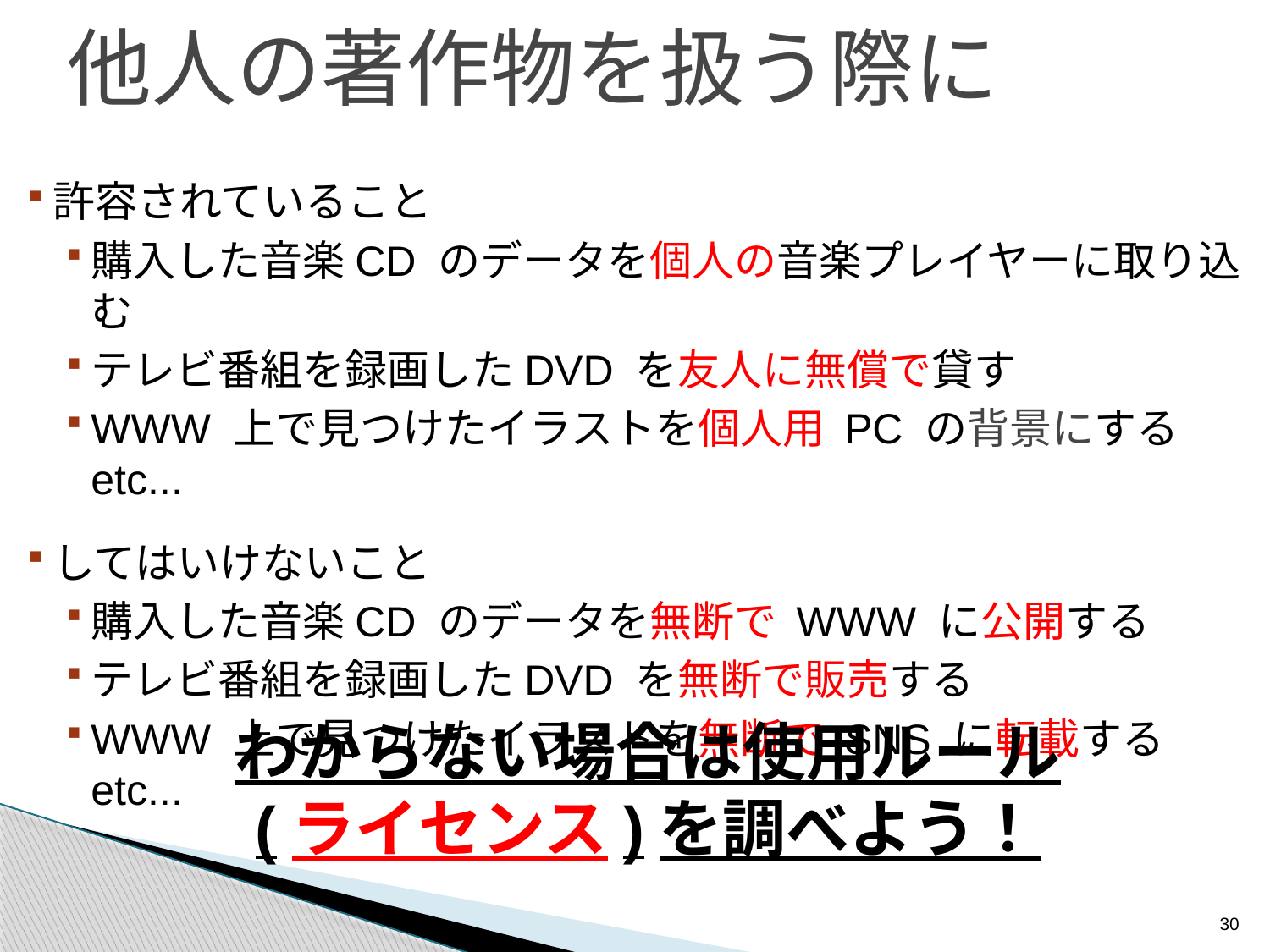

# 他人の著作物を扱う際に
許容されていること
購入した音楽CD のデータを個人の音楽プレイヤーに取り込む
テレビ番組を録画したDVD を友人に無償で貸す
WWW 上で見つけたイラストを個人用 PC の背景にする etc...
してはいけないこと
購入した音楽CD のデータを無断で WWW に公開する
テレビ番組を録画したDVD を無断で販売する
WWW 上で見つけたイラストを無断で SNS に転載する etc...

わからない場合は使用ルール
(ライセンス)を調べよう！
30